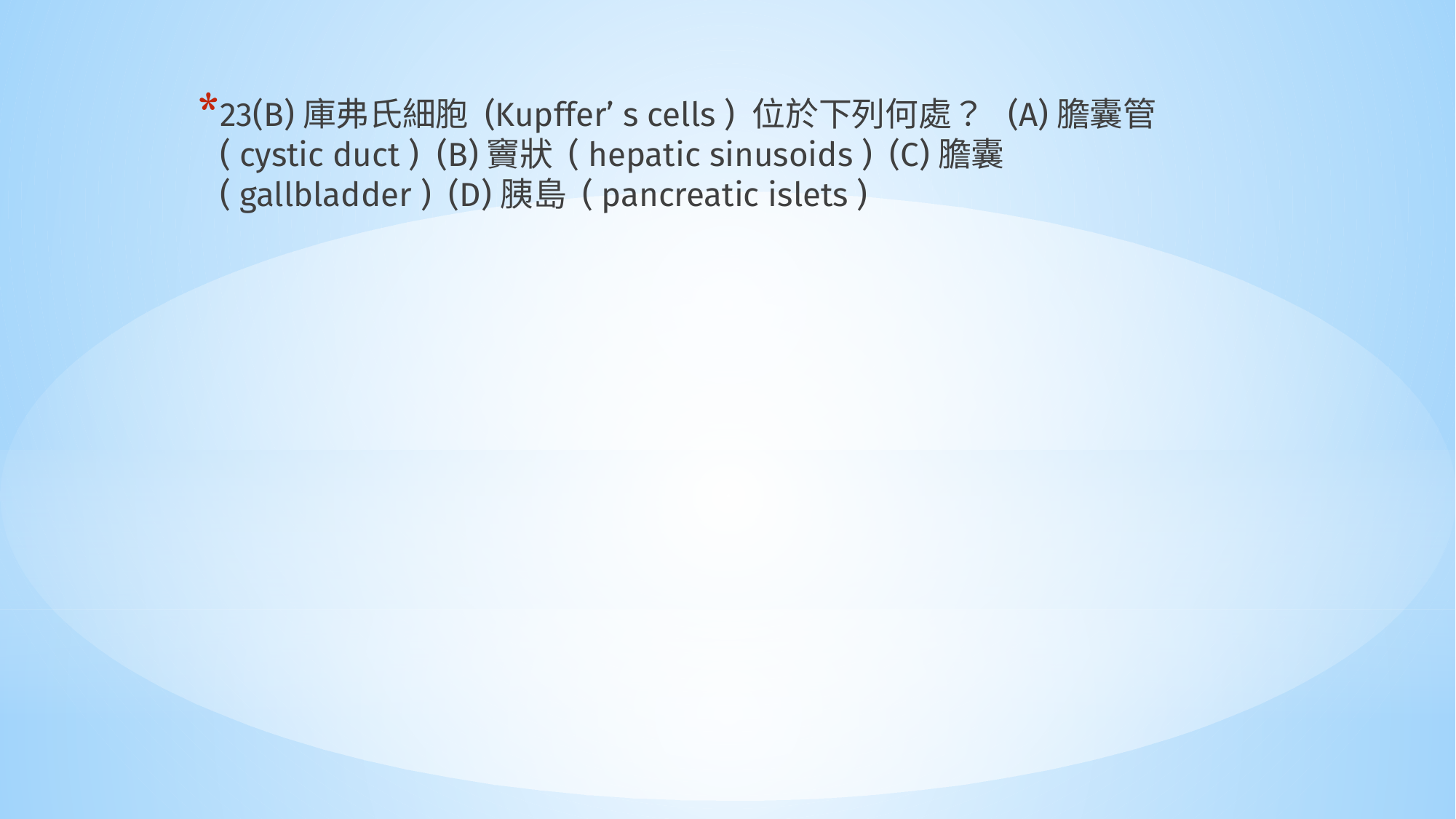

23(B)庫弗氏細胞 (Kupffer’ s cells ) 位於下列何處？  (A)膽囊管( cystic duct )  (B)竇狀 ( hepatic sinusoids )  (C)膽囊( gallbladder )  (D)胰島 ( pancreatic islets )
#